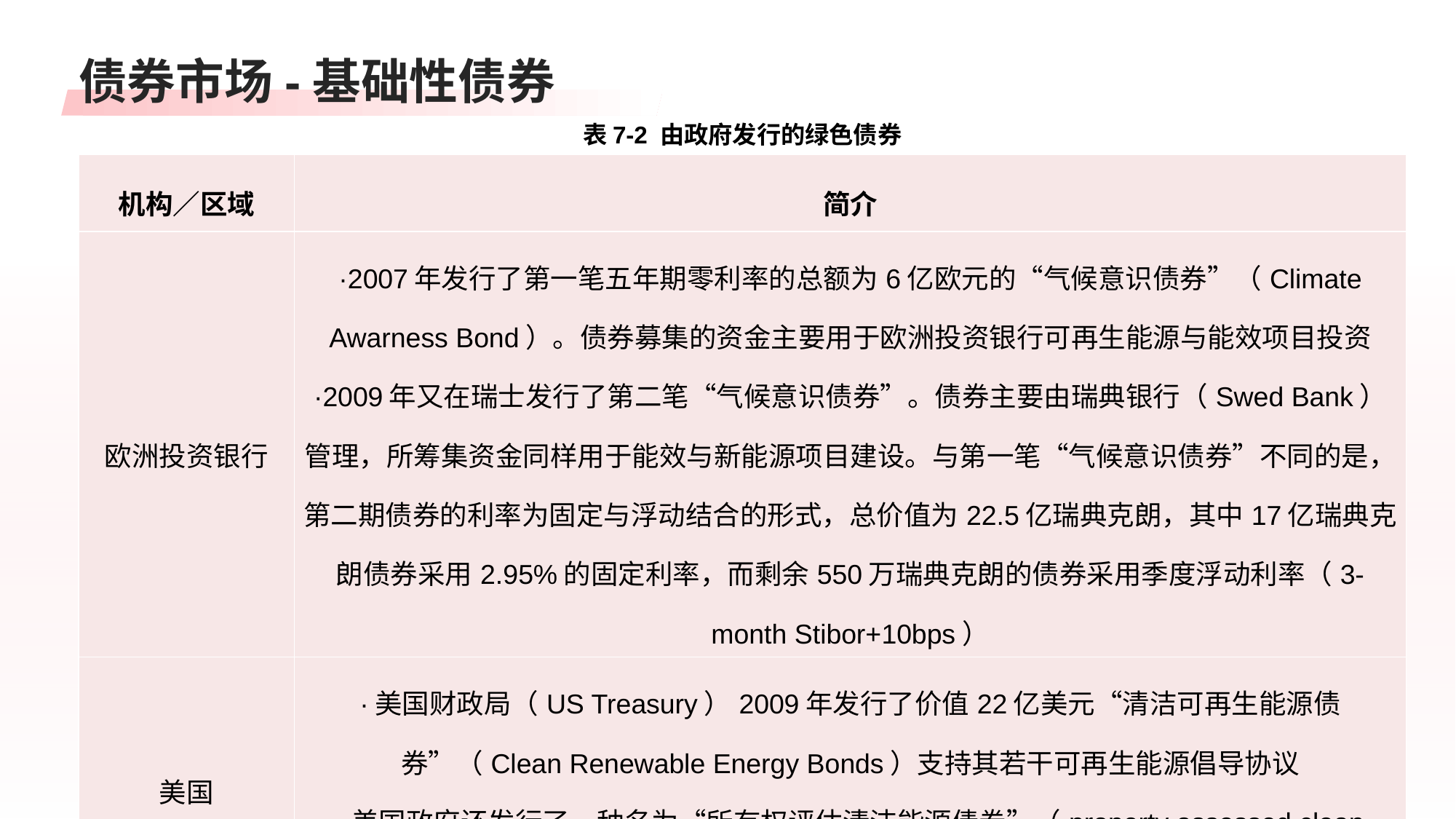

债券市场-基础性债券

表7-2 由政府发行的绿色债券
| 机构／区域 | 简介 |
| --- | --- |
| 欧洲投资银行 | ·2007年发行了第一笔五年期零利率的总额为6亿欧元的“气候意识债券”（Climate Awarness Bond）。债券募集的资金主要用于欧洲投资银行可再生能源与能效项目投资 ·2009年又在瑞士发行了第二笔“气候意识债券”。债券主要由瑞典银行（Swed Bank）管理，所筹集资金同样用于能效与新能源项目建设。与第一笔“气候意识债券”不同的是，第二期债券的利率为固定与浮动结合的形式，总价值为22.5亿瑞典克朗，其中17亿瑞典克朗债券采用2.95%的固定利率，而剩余550万瑞典克朗的债券采用季度浮动利率（3-month Stibor+10bps） |
| 美国 | ·美国财政局（US Treasury）2009年发行了价值22亿美元“清洁可再生能源债券”（Clean Renewable Energy Bonds）支持其若干可再生能源倡导协议 ·美国政府还发行了一种名为“所有权评估清洁能源债券”（property assessed clean energy Bonds，PACE），用于支持民用与商用建筑应用清洁与可再生能源。 |